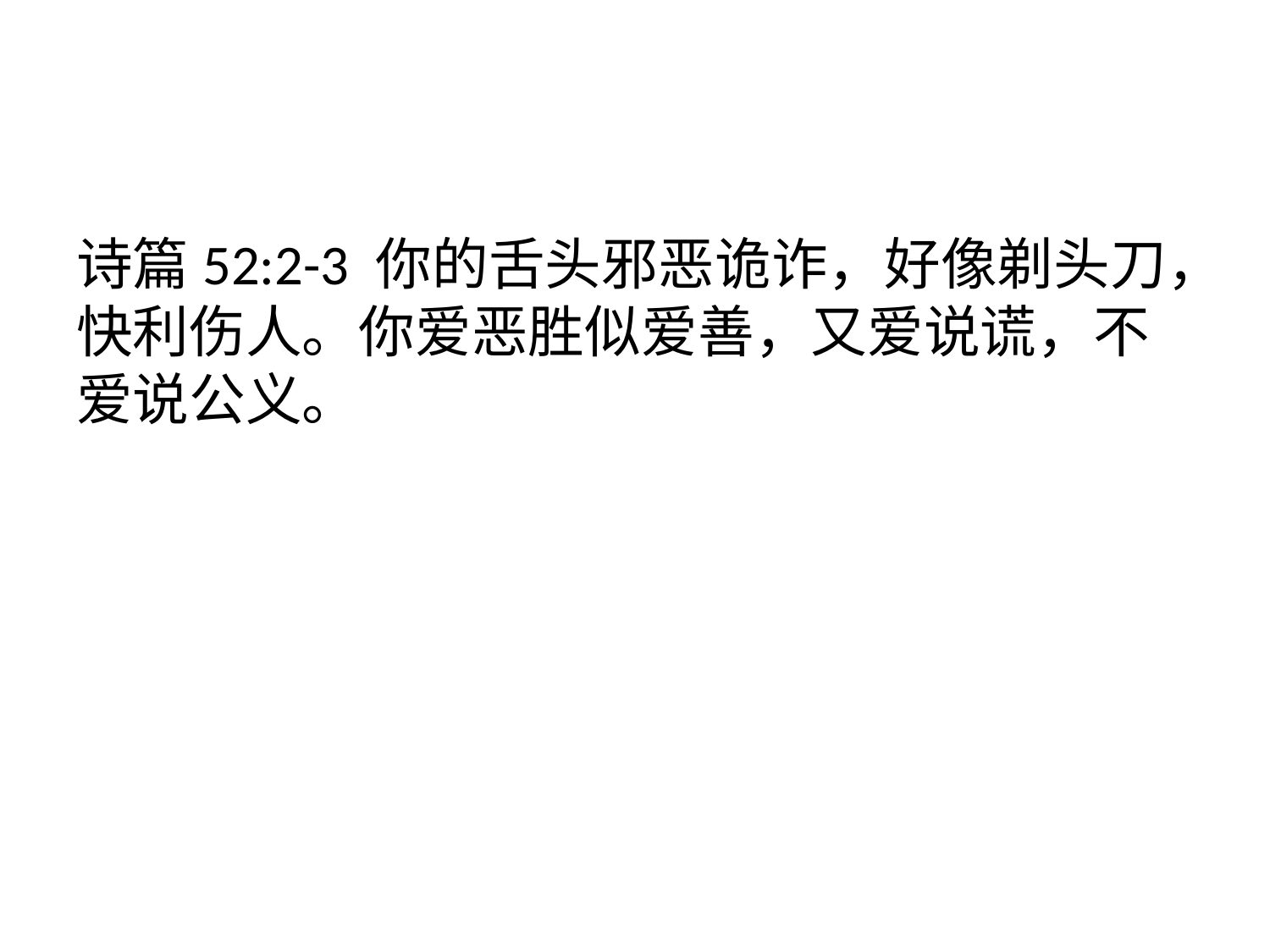

#
诗篇52:2-3 你的舌头邪恶诡诈，好像剃头刀，快利伤人。你爱恶胜似爱善，又爱说谎，不爱说公义。